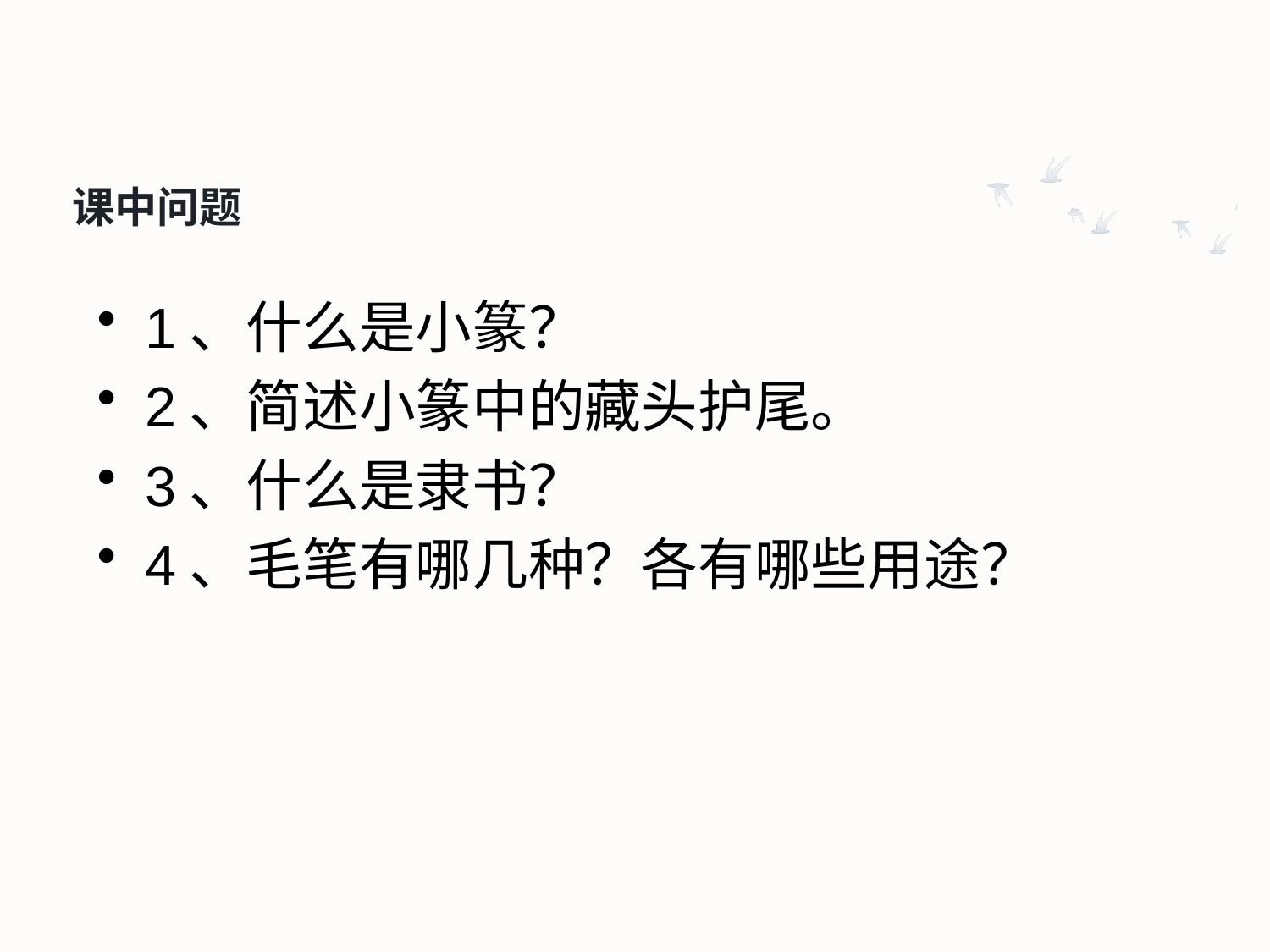

# 课中问题
1、什么是小篆？
2、简述小篆中的藏头护尾。
3、什么是隶书？
4、毛笔有哪几种？各有哪些用途？